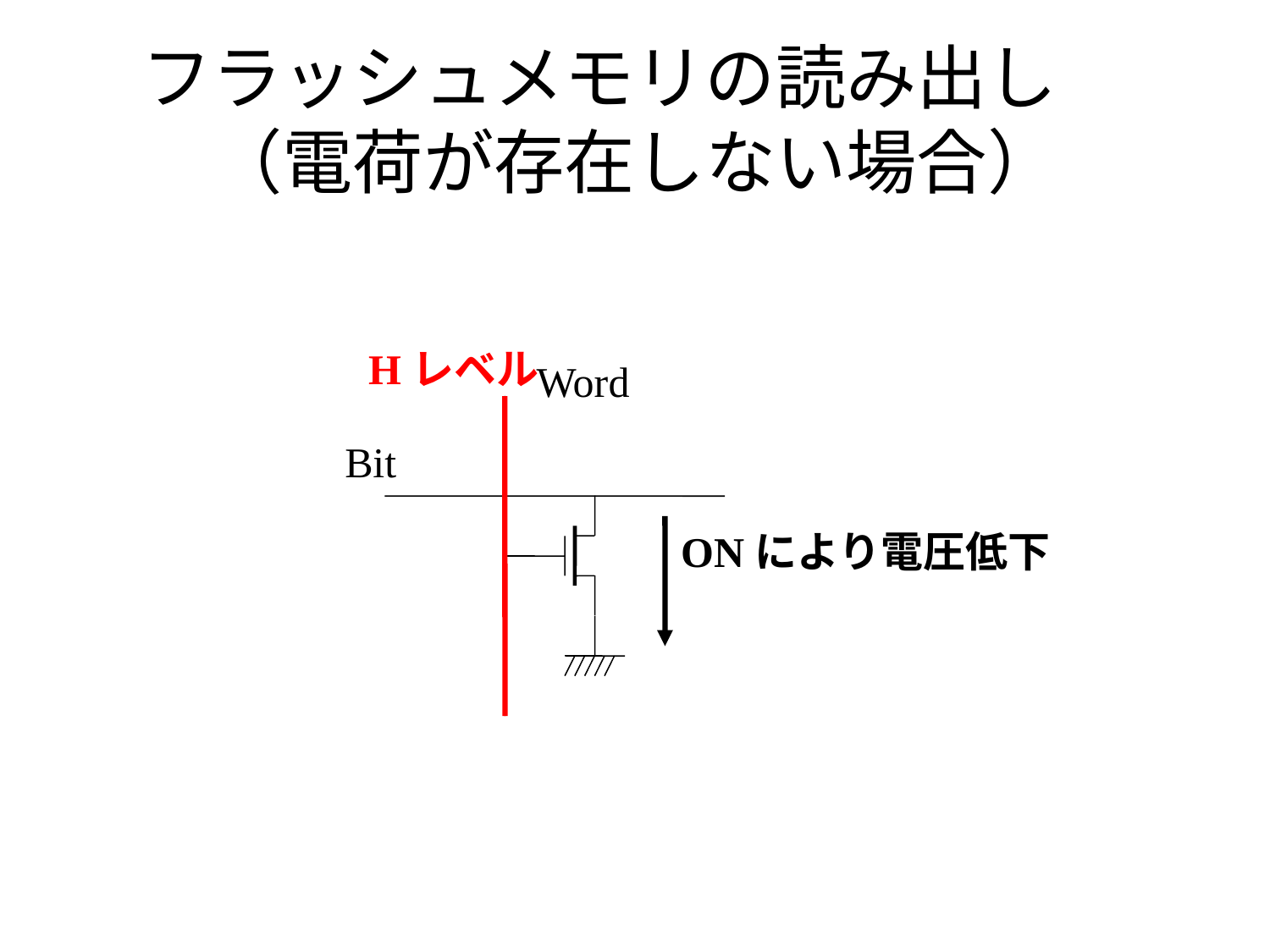

# フラッシュメモリの読み出し　 （電荷が存在しない場合）
Hレベル
Word

Bit

ONにより電圧低下